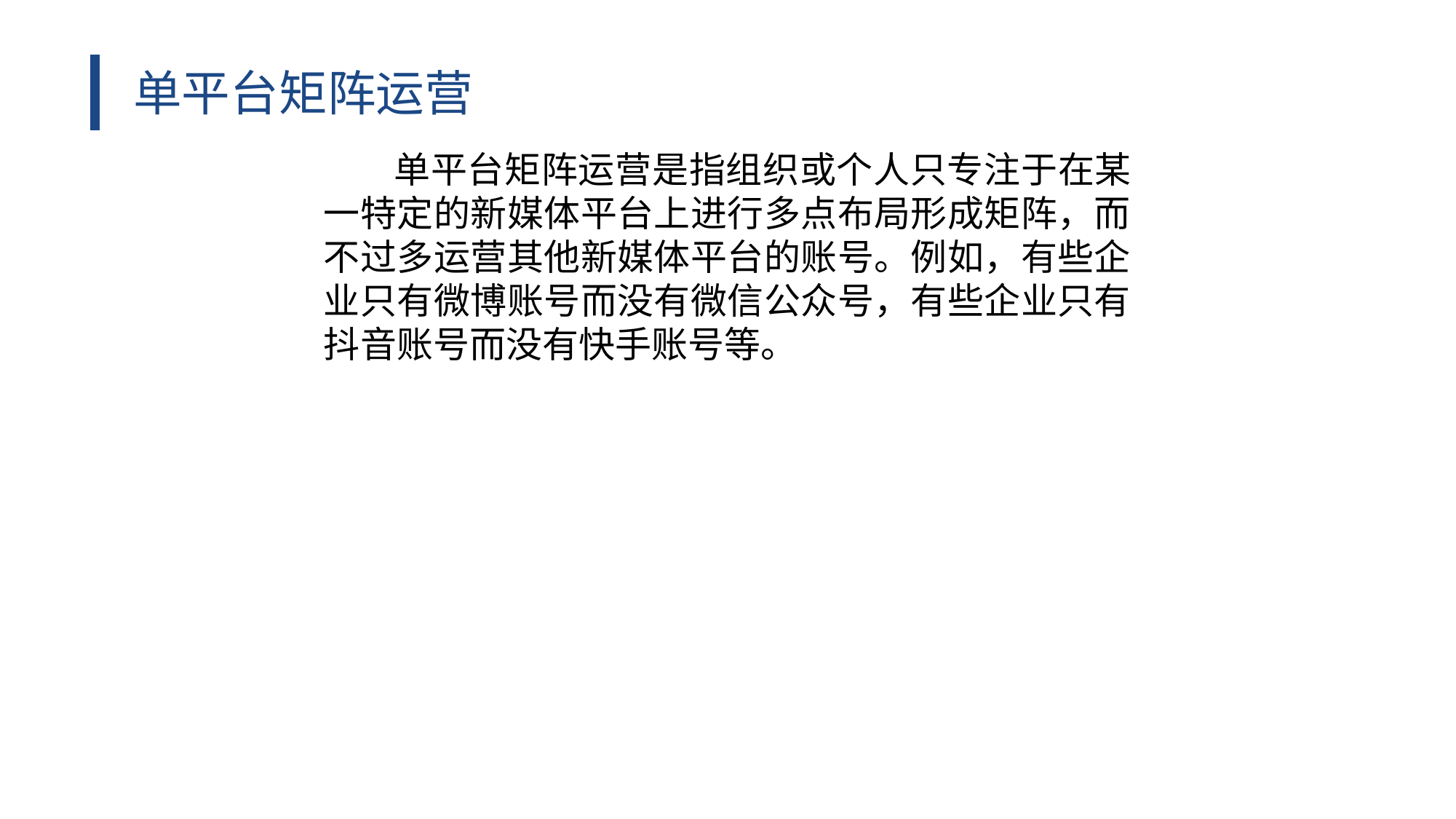

单平台矩阵运营
       单平台矩阵运营是指组织或个人只专注于在某一特定的新媒体平台上进行多点布局形成矩阵，而不过多运营其他新媒体平台的账号。例如，有些企业只有微博账号而没有微信公众号，有些企业只有抖音账号而没有快手账号等。